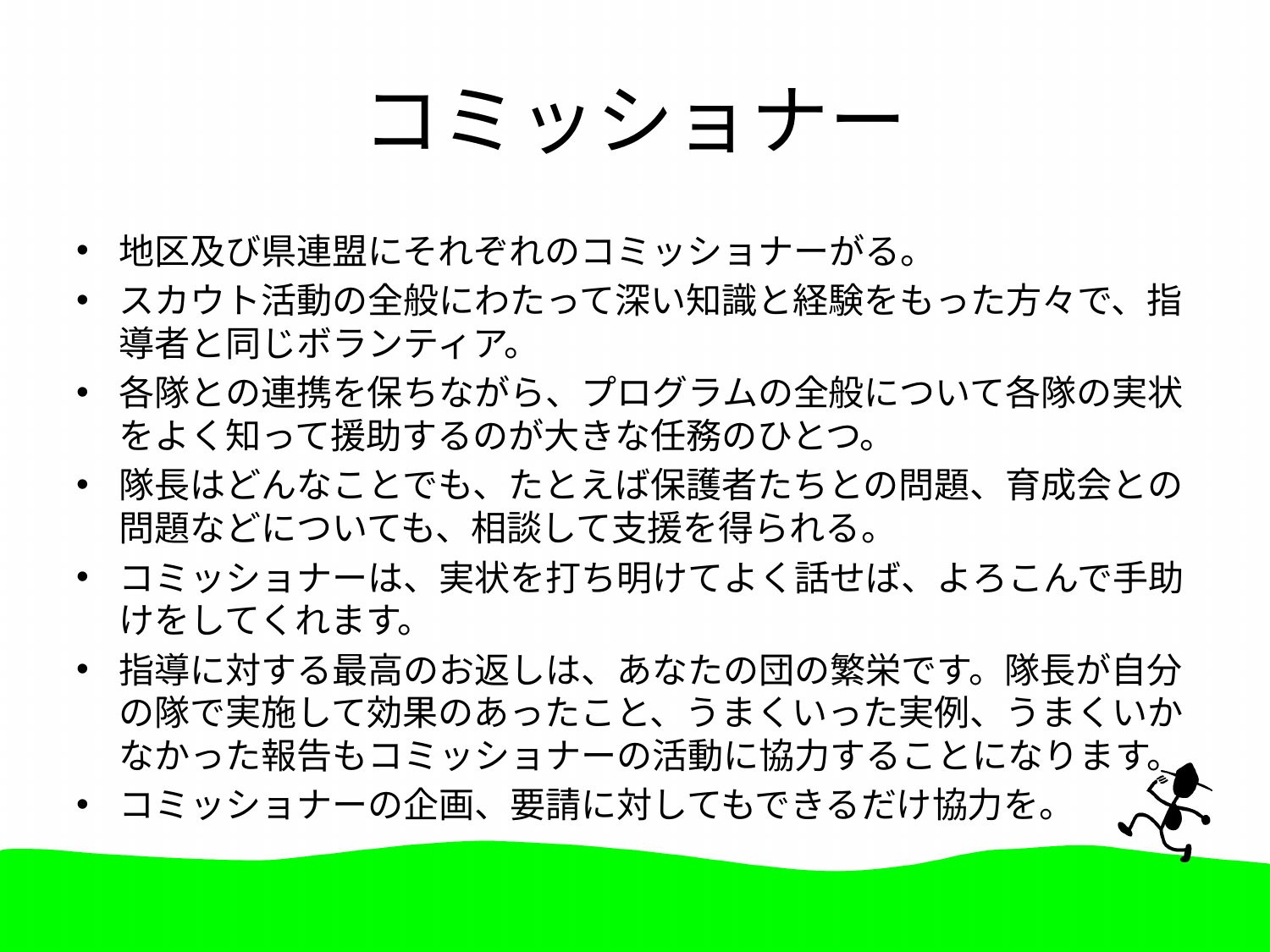

# コミッショナー
地区及び県連盟にそれぞれのコミッショナーがる。
スカウト活動の全般にわたって深い知識と経験をもった方々で、指導者と同じボランティア。
各隊との連携を保ちながら、プログラムの全般について各隊の実状をよく知って援助するのが大きな任務のひとつ。
隊長はどんなことでも、たとえば保護者たちとの問題、育成会との問題などについても、相談して支援を得られる。
コミッショナーは、実状を打ち明けてよく話せば、よろこんで手助けをしてくれます。
指導に対する最高のお返しは、あなたの団の繁栄です。隊長が自分の隊で実施して効果のあったこと、うまくいった実例、うまくいかなかった報告もコミッショナーの活動に協力することになります。
コミッショナーの企画、要請に対してもできるだけ協力を。